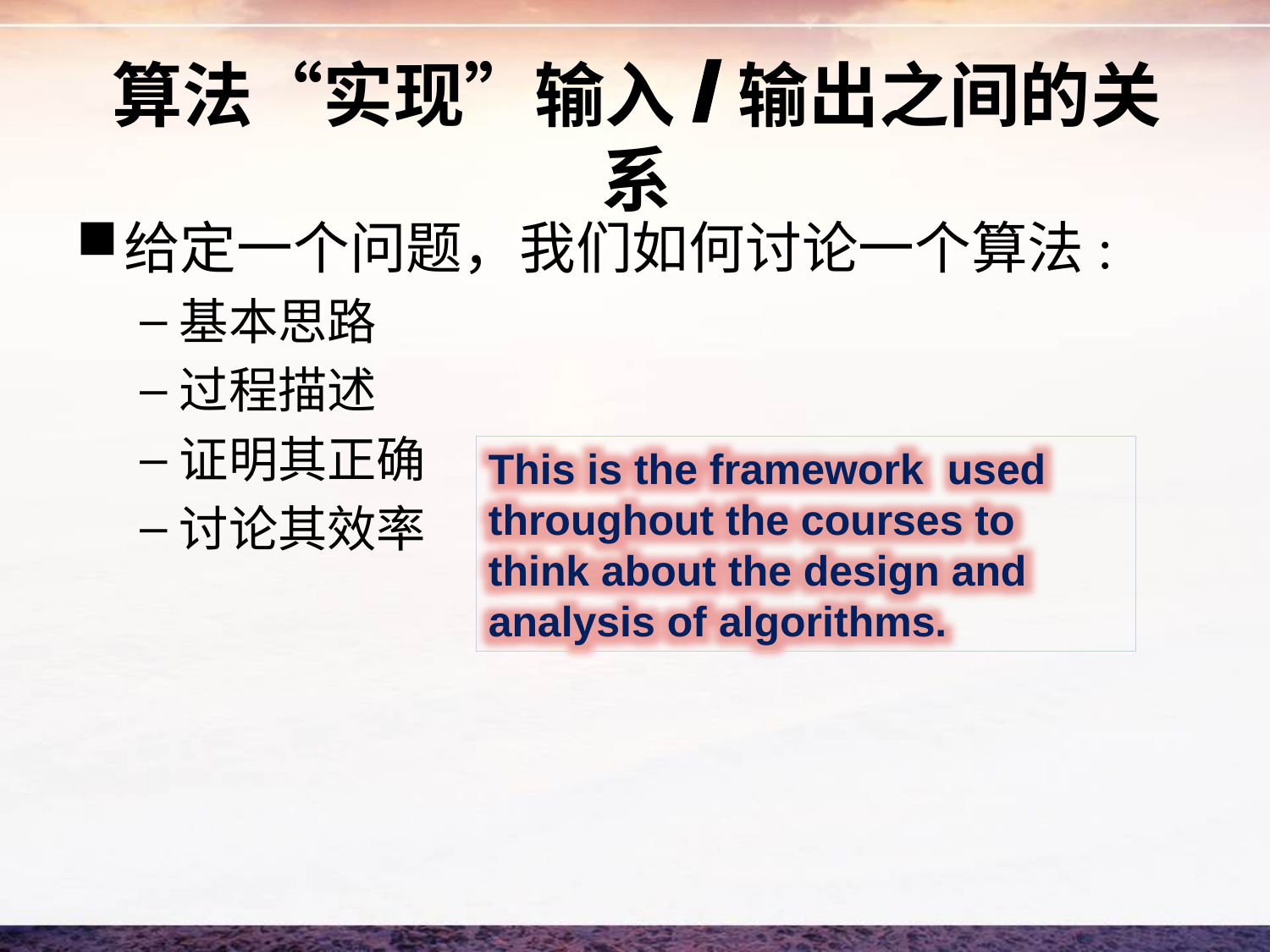

# 算法“实现”输入/输出之间的关系
给定一个问题，我们如何讨论一个算法:
基本思路
过程描述
证明其正确
讨论其效率
This is the framework  used throughout the courses to think about the design and analysis of algorithms.